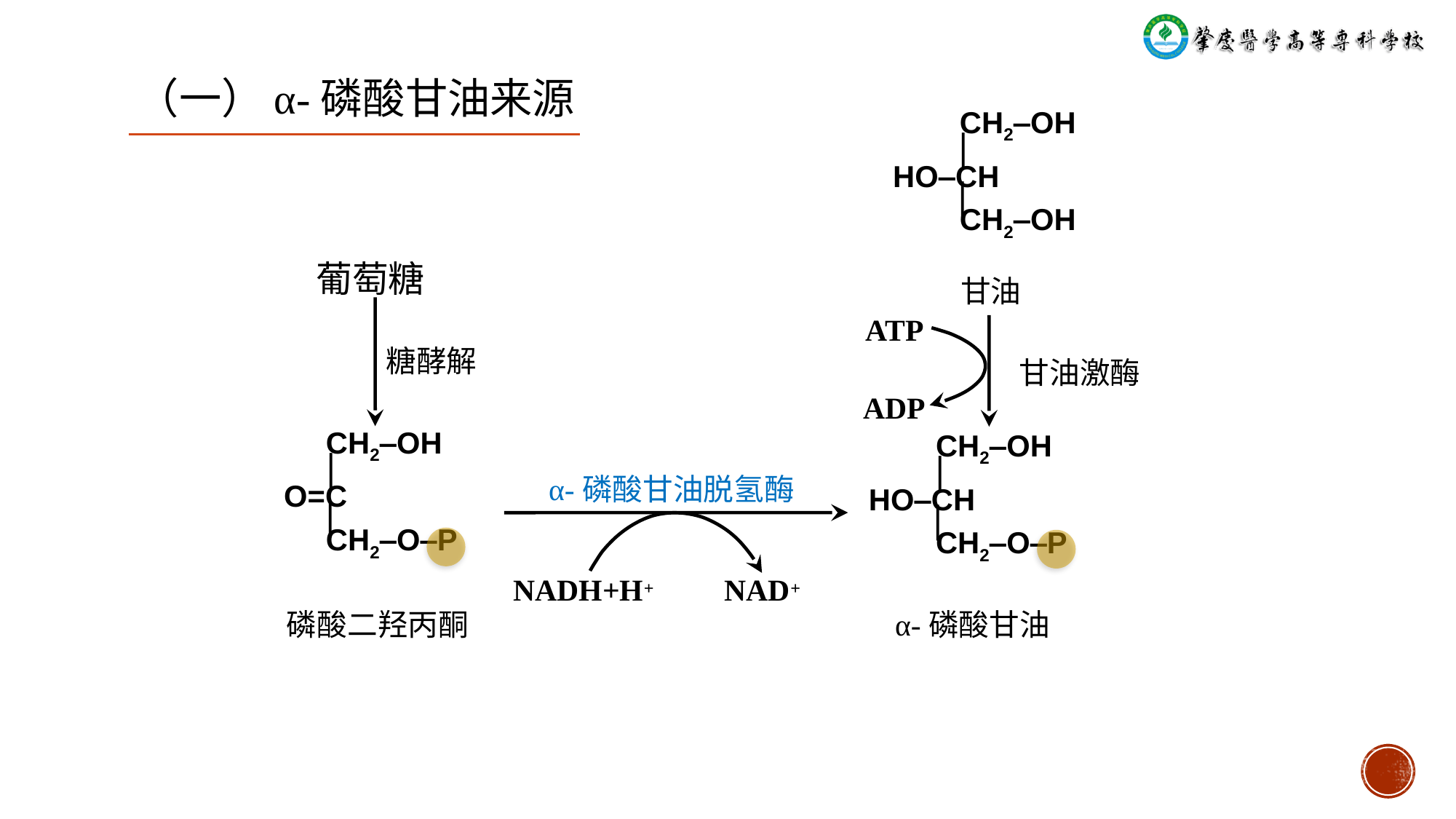

（一）α-磷酸甘油来源
        CH2‒OH
        ׀
HO‒CH
        ׀
        CH2‒OH
葡萄糖
甘油

ATP

糖酵解

甘油激酶
ADP
     CH2‒OH
     ׀
O=C
     ׀
     CH2‒O‒P
        CH2‒OH
        ׀
HO‒CH
        ׀
        CH2‒O‒P

α-磷酸甘油脱氢酶

NADH+H+
NAD+
磷酸二羟丙酮
α-磷酸甘油